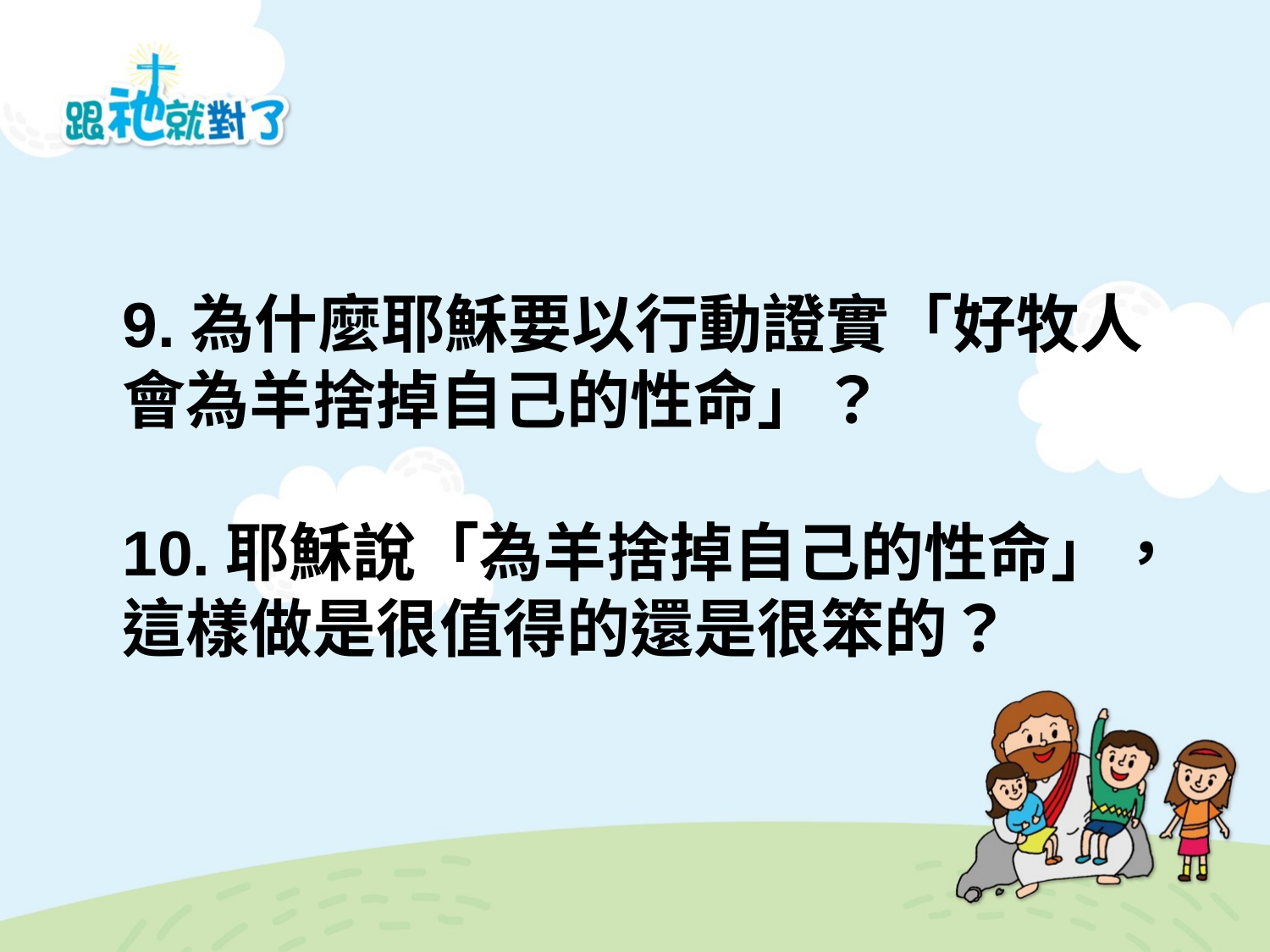

9.為什麼耶穌要以行動證實「好牧人會為羊捨掉自己的性命」？

10.耶穌說「為羊捨掉自己的性命」，這樣做是很值得的還是很笨的？